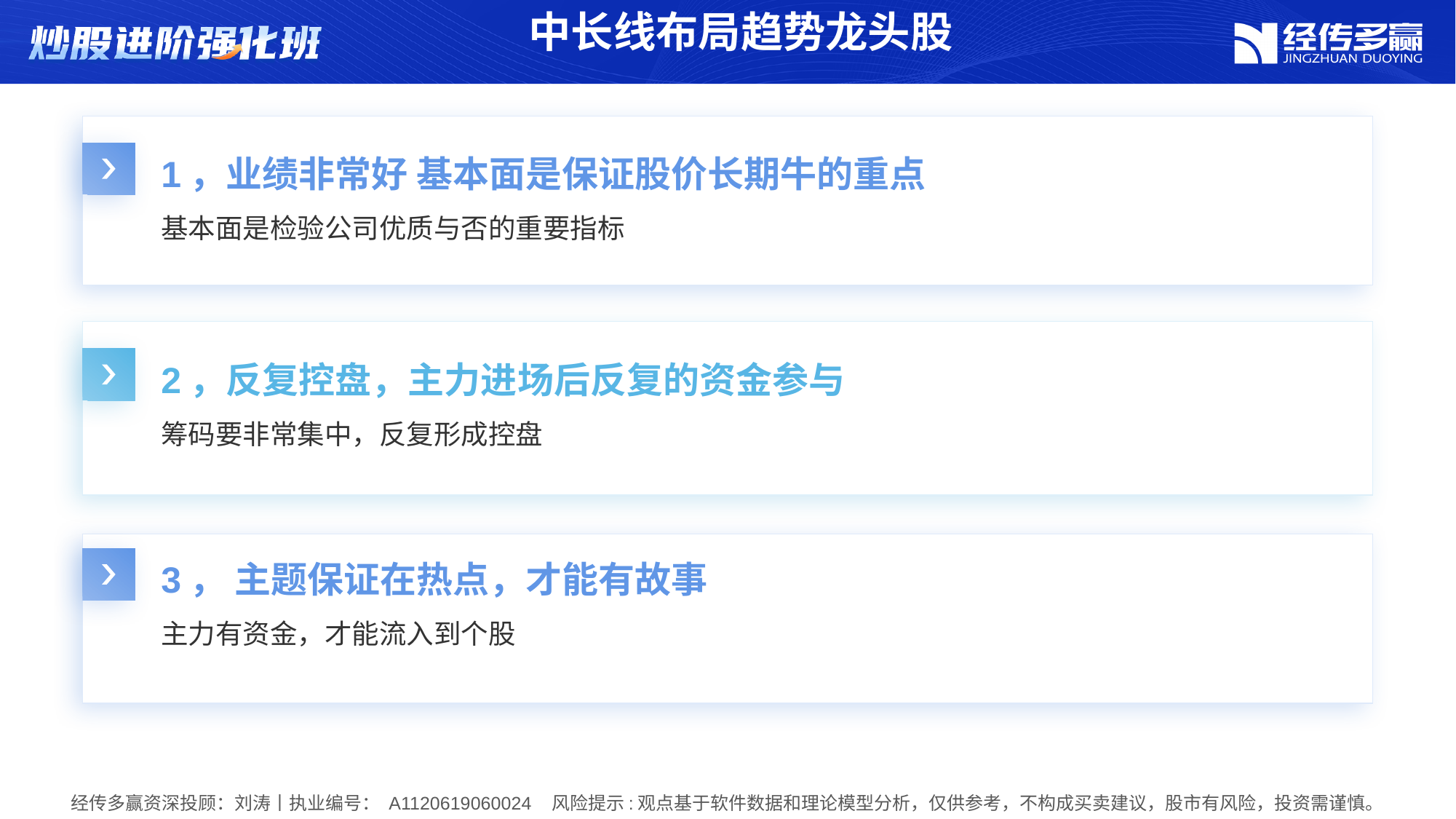

中长线布局趋势龙头股

1，业绩非常好 基本面是保证股价长期牛的重点

基本面是检验公司优质与否的重要指标

2，反复控盘，主力进场后反复的资金参与

筹码要非常集中，反复形成控盘

3， 主题保证在热点，才能有故事

主力有资金，才能流入到个股